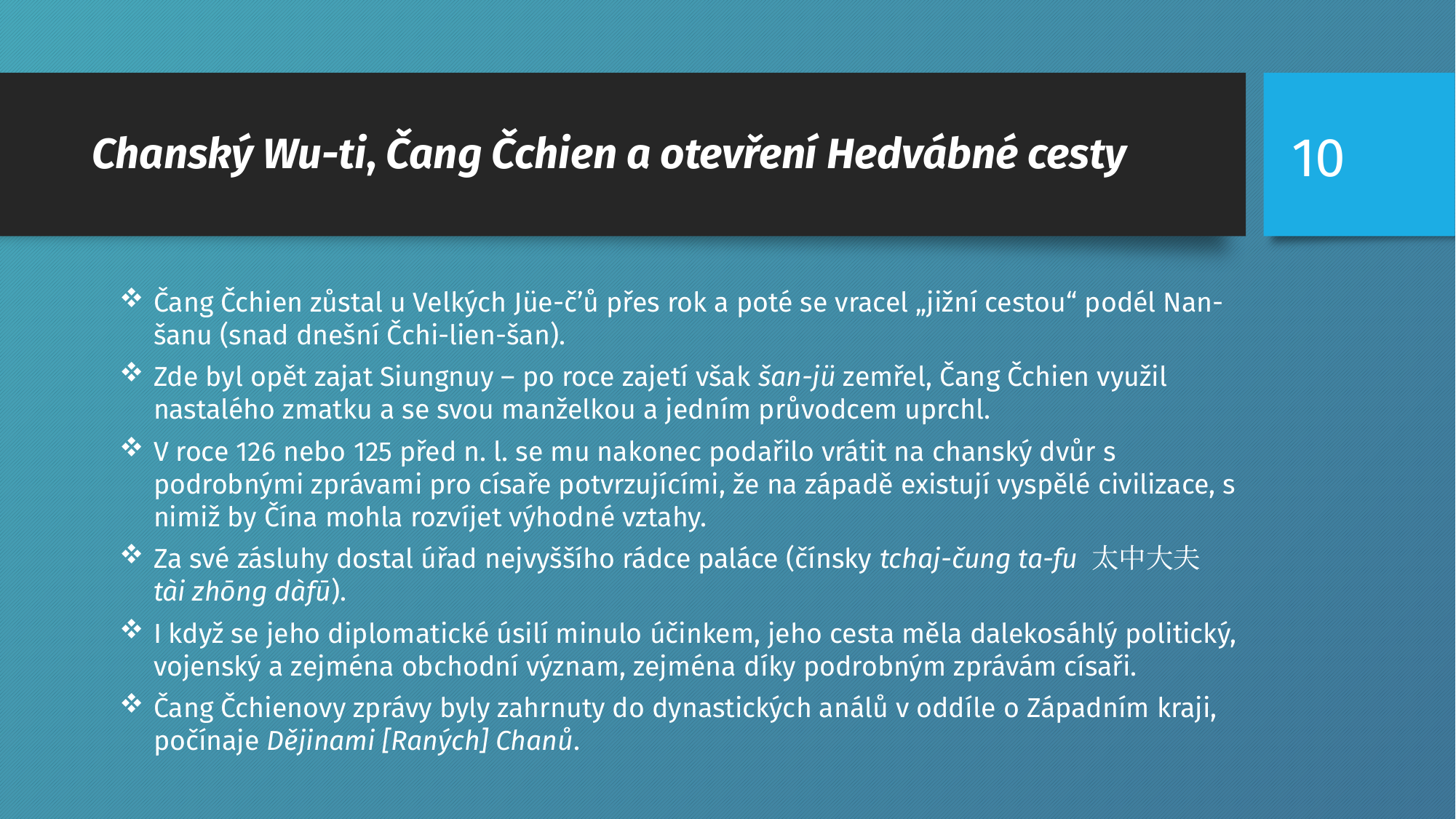

10
# Chanský Wu-ti, Čang Čchien a otevření Hedvábné cesty
Čang Čchien zůstal u Velkých Jüe-č’ů přes rok a poté se vracel „jižní cestou“ podél Nan-šanu (snad dnešní Čchi-lien-šan).
Zde byl opět zajat Siungnuy – po roce zajetí však šan-jü zemřel, Čang Čchien využil nastalého zmatku a se svou manželkou a jedním průvodcem uprchl.
V roce 126 nebo 125 před n. l. se mu nakonec podařilo vrátit na chanský dvůr s podrobnými zprávami pro císaře potvrzujícími, že na západě existují vyspělé civilizace, s nimiž by Čína mohla rozvíjet výhodné vztahy.
Za své zásluhy dostal úřad nejvyššího rádce paláce (čínsky tchaj-čung ta-fu 太中大夫 tài zhōng dàfū).
I když se jeho diplomatické úsilí minulo účinkem, jeho cesta měla dalekosáhlý politický, vojenský a zejména obchodní význam, zejména díky podrobným zprávám císaři.
Čang Čchienovy zprávy byly zahrnuty do dynastických análů v oddíle o Západním kraji, počínaje Dějinami [Raných] Chanů.